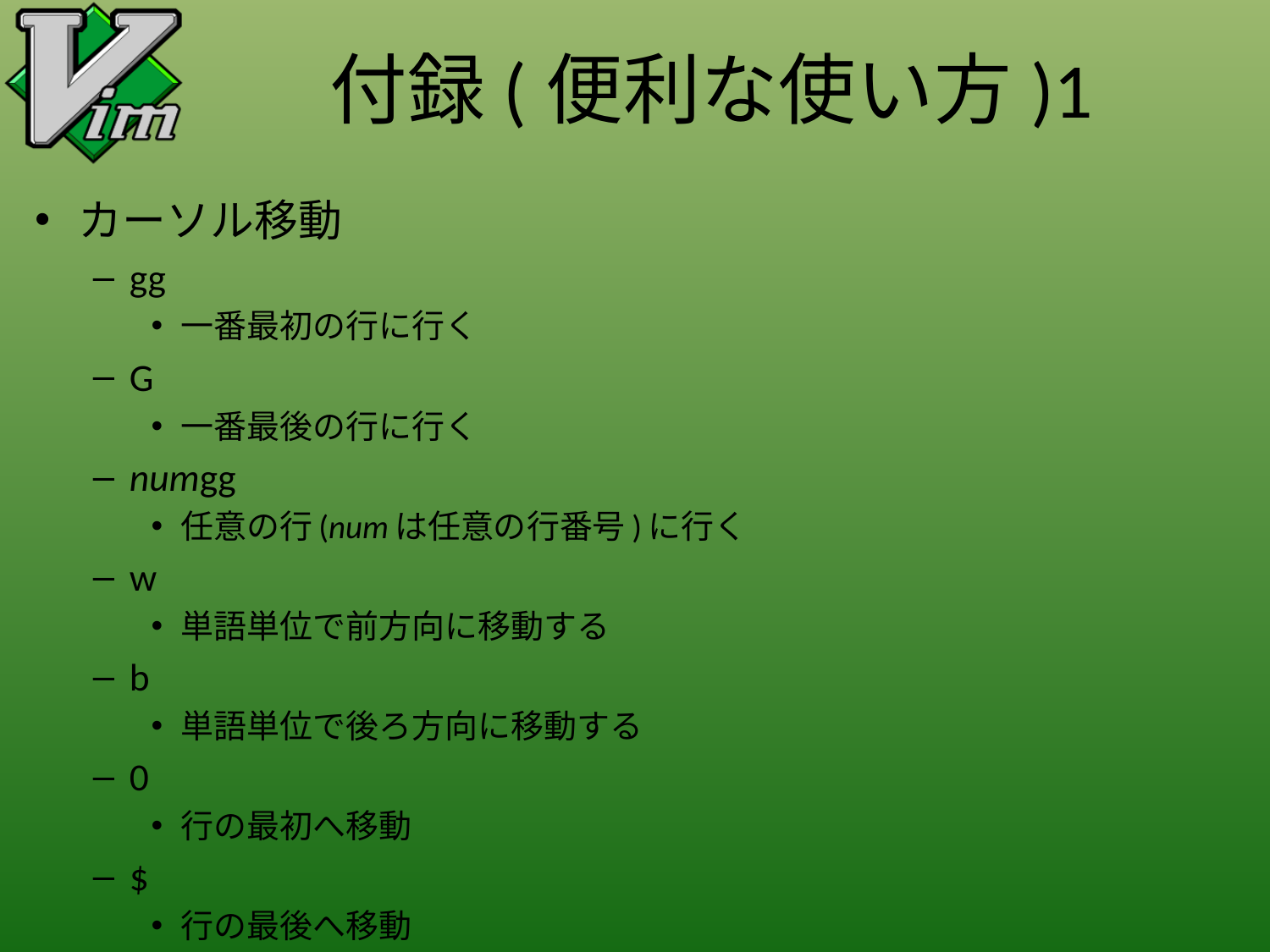

# 付録(便利な使い方)1
カーソル移動
gg
一番最初の行に行く
G
一番最後の行に行く
numgg
任意の行(numは任意の行番号)に行く
w
単語単位で前方向に移動する
b
単語単位で後ろ方向に移動する
0
行の最初へ移動
$
行の最後へ移動